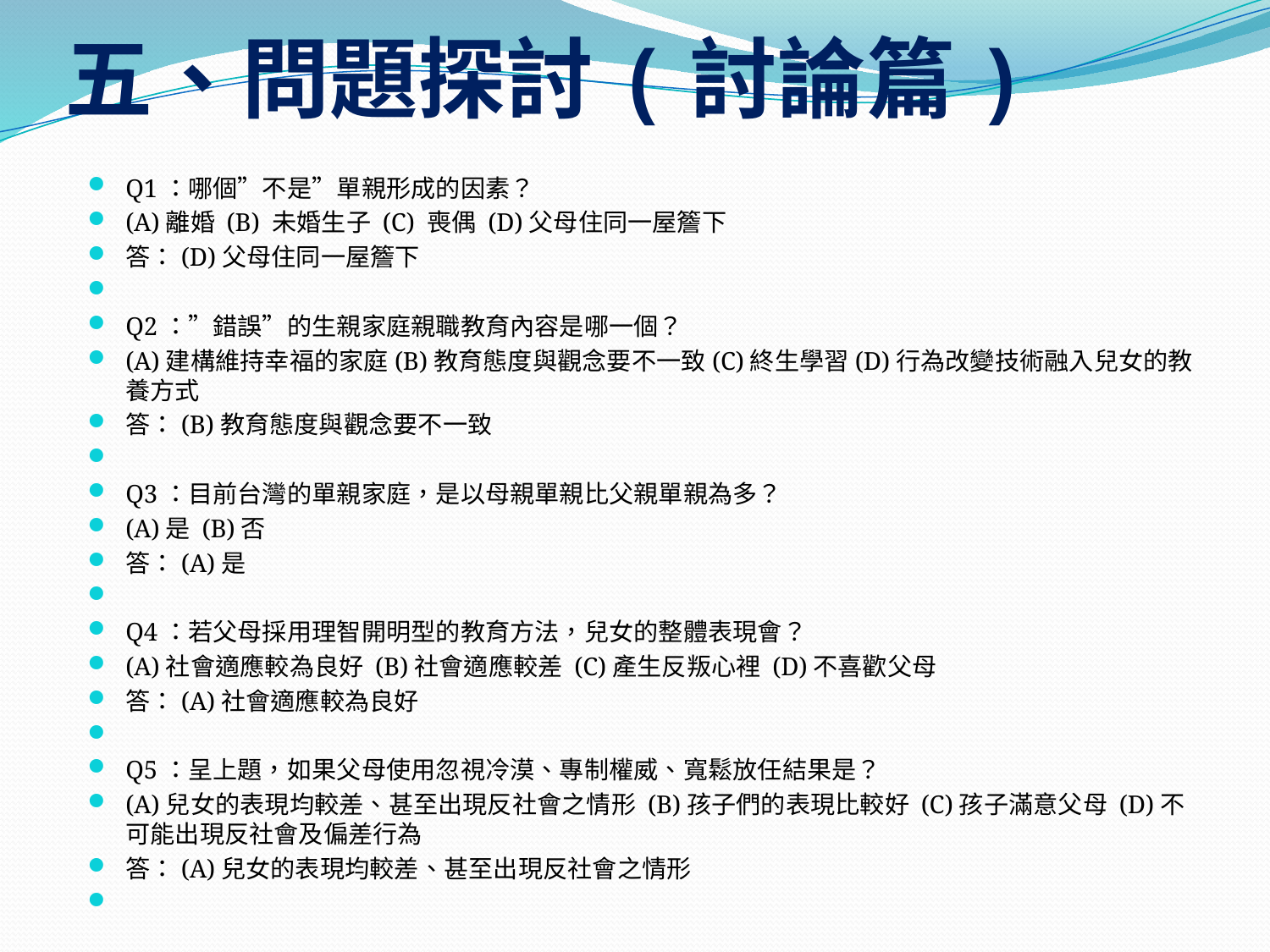

# 五、問題探討(討論篇)
Q1：哪個”不是”單親形成的因素？
(A)離婚 (B) 未婚生子 (C) 喪偶 (D)父母住同一屋簷下
答：(D)父母住同一屋簷下

Q2：”錯誤”的生親家庭親職教育內容是哪一個？
(A)建構維持幸福的家庭(B)教育態度與觀念要不一致(C)終生學習(D)行為改變技術融入兒女的教養方式
答：(B)教育態度與觀念要不一致

Q3：目前台灣的單親家庭，是以母親單親比父親單親為多？
(A)是 (B)否
答：(A)是

Q4：若父母採用理智開明型的教育方法，兒女的整體表現會？
(A)社會適應較為良好 (B)社會適應較差 (C)產生反叛心裡 (D)不喜歡父母
答：(A)社會適應較為良好

Q5：呈上題，如果父母使用忽視冷漠、專制權威、寬鬆放任結果是？
(A)兒女的表現均較差、甚至出現反社會之情形 (B)孩子們的表現比較好 (C)孩子滿意父母 (D)不可能出現反社會及偏差行為
答：(A)兒女的表現均較差、甚至出現反社會之情形